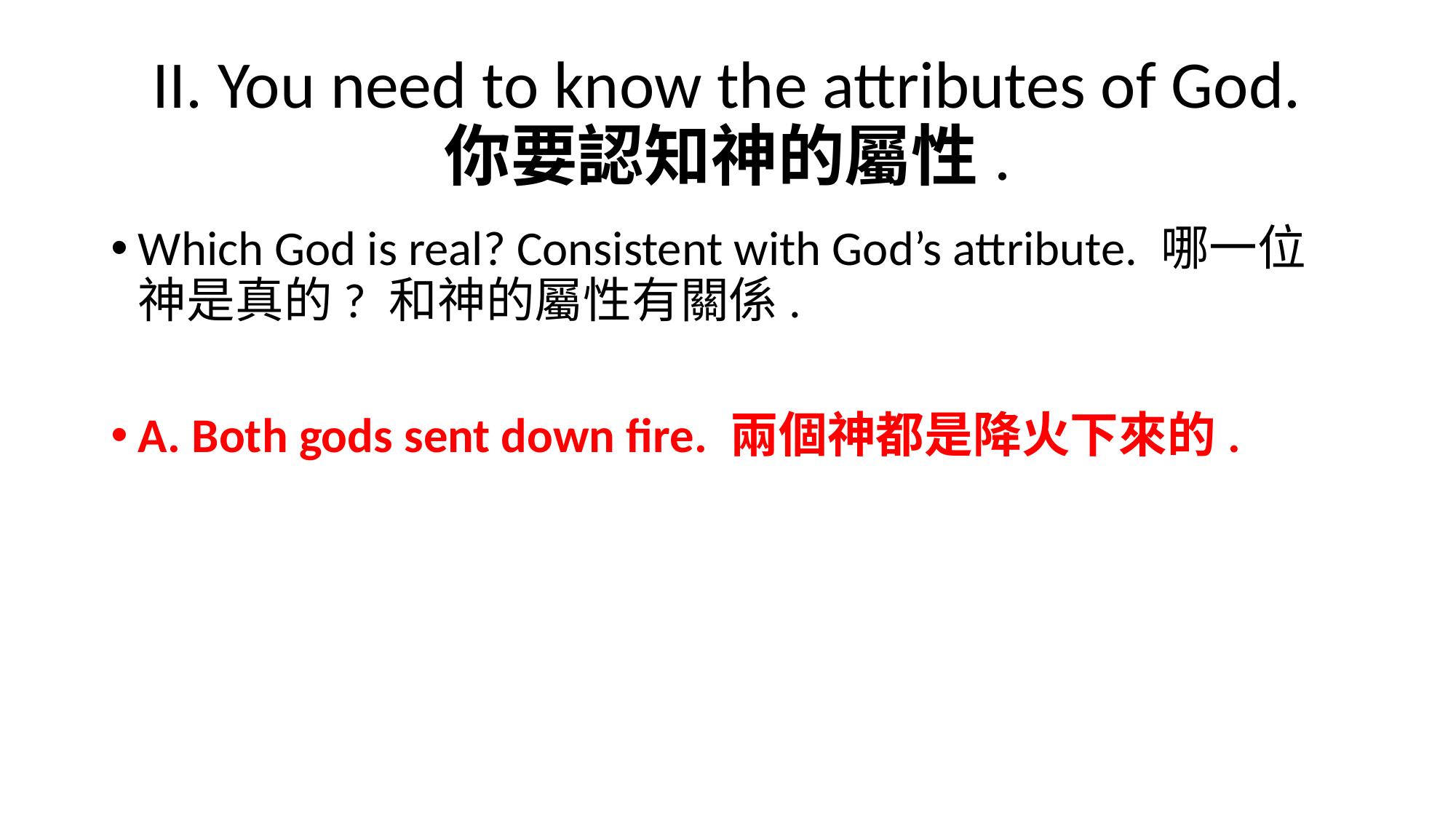

# II. You need to know the attributes of God. 你要認知神的屬性.
Which God is real? Consistent with God’s attribute. 哪一位神是真的? 和神的屬性有關係.

A. Both gods sent down fire. 兩個神都是降火下來的.